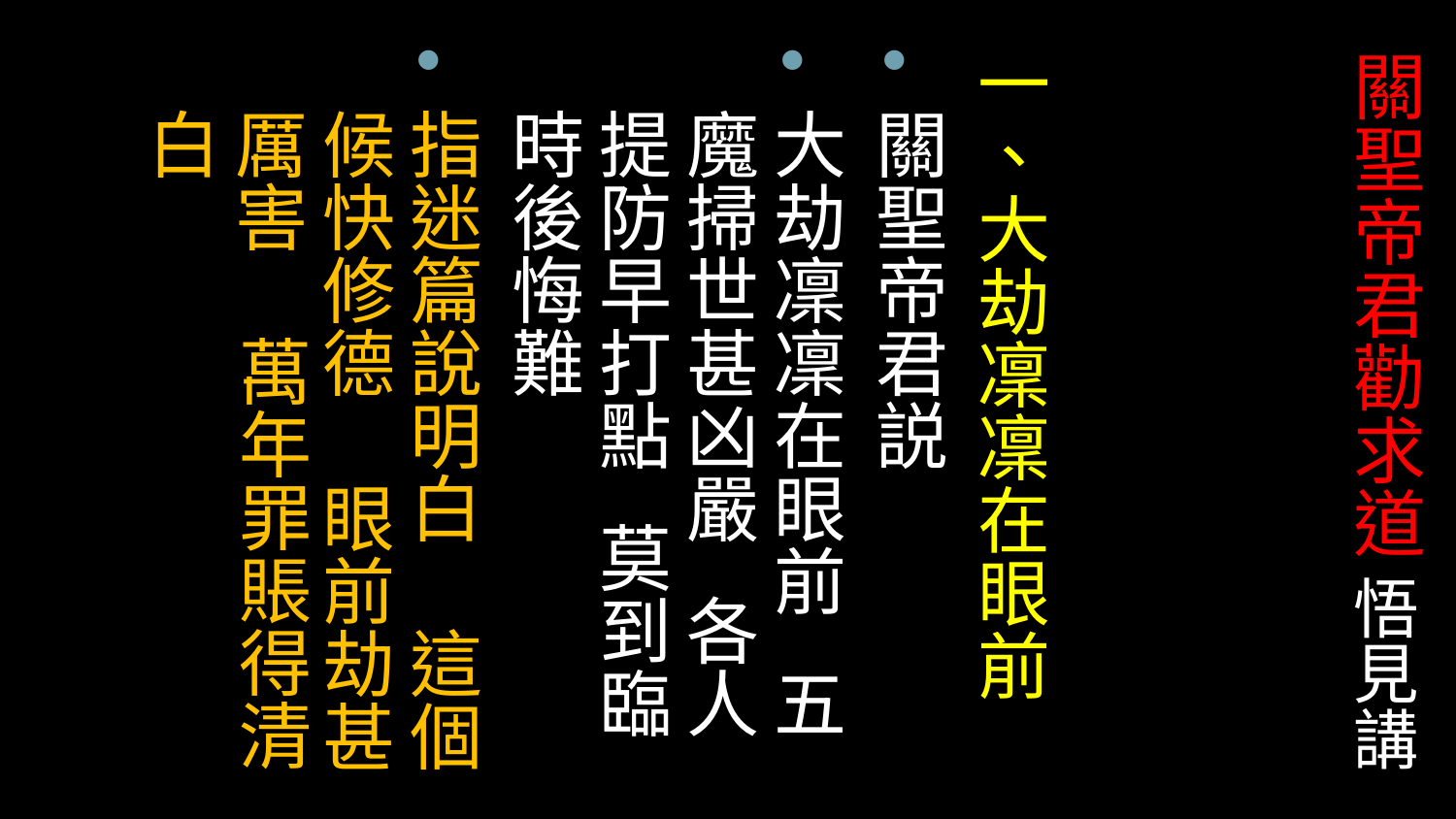

一、大劫凜凜在眼前
關聖帝君説
大劫凜凜在眼前   五魔掃世甚凶嚴   各人提防早打點   莫到臨時後悔難
指迷篇說明白     這個候快修德     眼前劫甚厲害     萬年罪賬得清白

# 關聖帝君勸求道 悟見講